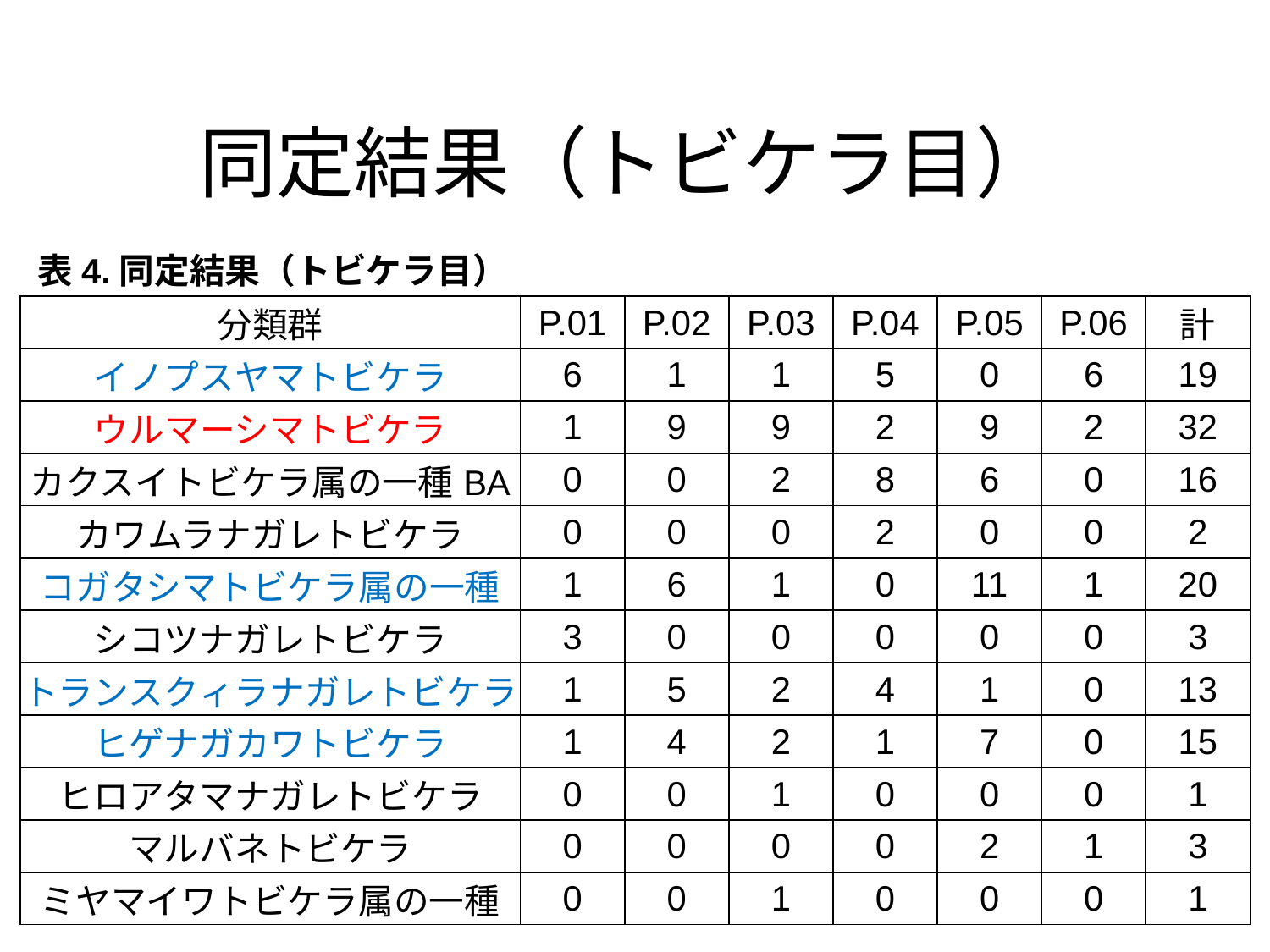

# 同定結果（トビケラ目）
表4.同定結果（トビケラ目）
| 分類群 | P.01 | P.02 | P.03 | P.04 | P.05 | P.06 | 計 |
| --- | --- | --- | --- | --- | --- | --- | --- |
| イノプスヤマトビケラ | 6 | 1 | 1 | 5 | 0 | 6 | 19 |
| ウルマーシマトビケラ | 1 | 9 | 9 | 2 | 9 | 2 | 32 |
| カクスイトビケラ属の一種BA | 0 | 0 | 2 | 8 | 6 | 0 | 16 |
| カワムラナガレトビケラ | 0 | 0 | 0 | 2 | 0 | 0 | 2 |
| コガタシマトビケラ属の一種 | 1 | 6 | 1 | 0 | 11 | 1 | 20 |
| シコツナガレトビケラ | 3 | 0 | 0 | 0 | 0 | 0 | 3 |
| トランスクィラナガレトビケラ | 1 | 5 | 2 | 4 | 1 | 0 | 13 |
| ヒゲナガカワトビケラ | 1 | 4 | 2 | 1 | 7 | 0 | 15 |
| ヒロアタマナガレトビケラ | 0 | 0 | 1 | 0 | 0 | 0 | 1 |
| マルバネトビケラ | 0 | 0 | 0 | 0 | 2 | 1 | 3 |
| ミヤマイワトビケラ属の一種 | 0 | 0 | 1 | 0 | 0 | 0 | 1 |